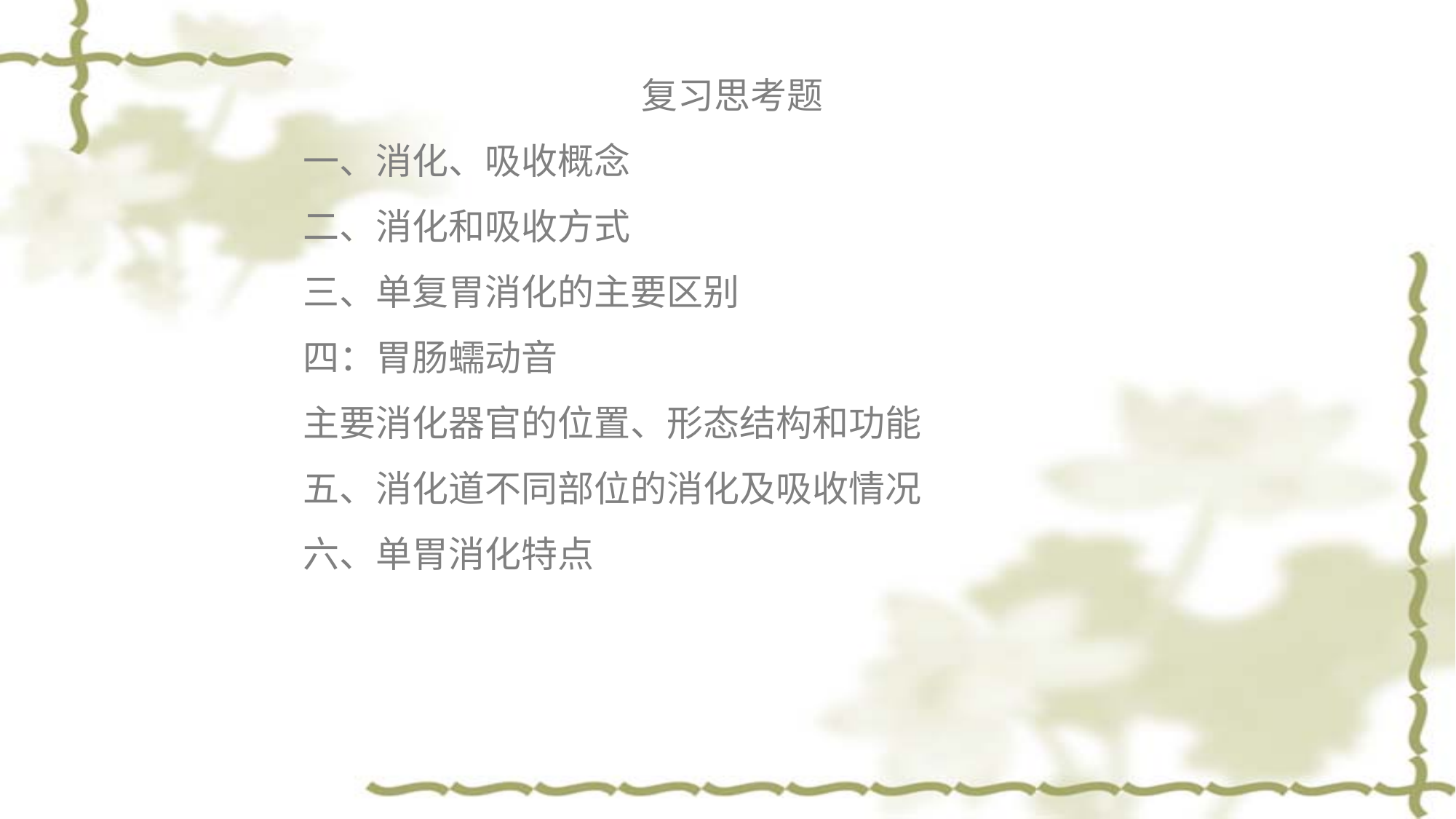

复习思考题
一、消化、吸收概念
二、消化和吸收方式
三、单复胃消化的主要区别
四：胃肠蠕动音
主要消化器官的位置、形态结构和功能
五、消化道不同部位的消化及吸收情况
六、单胃消化特点